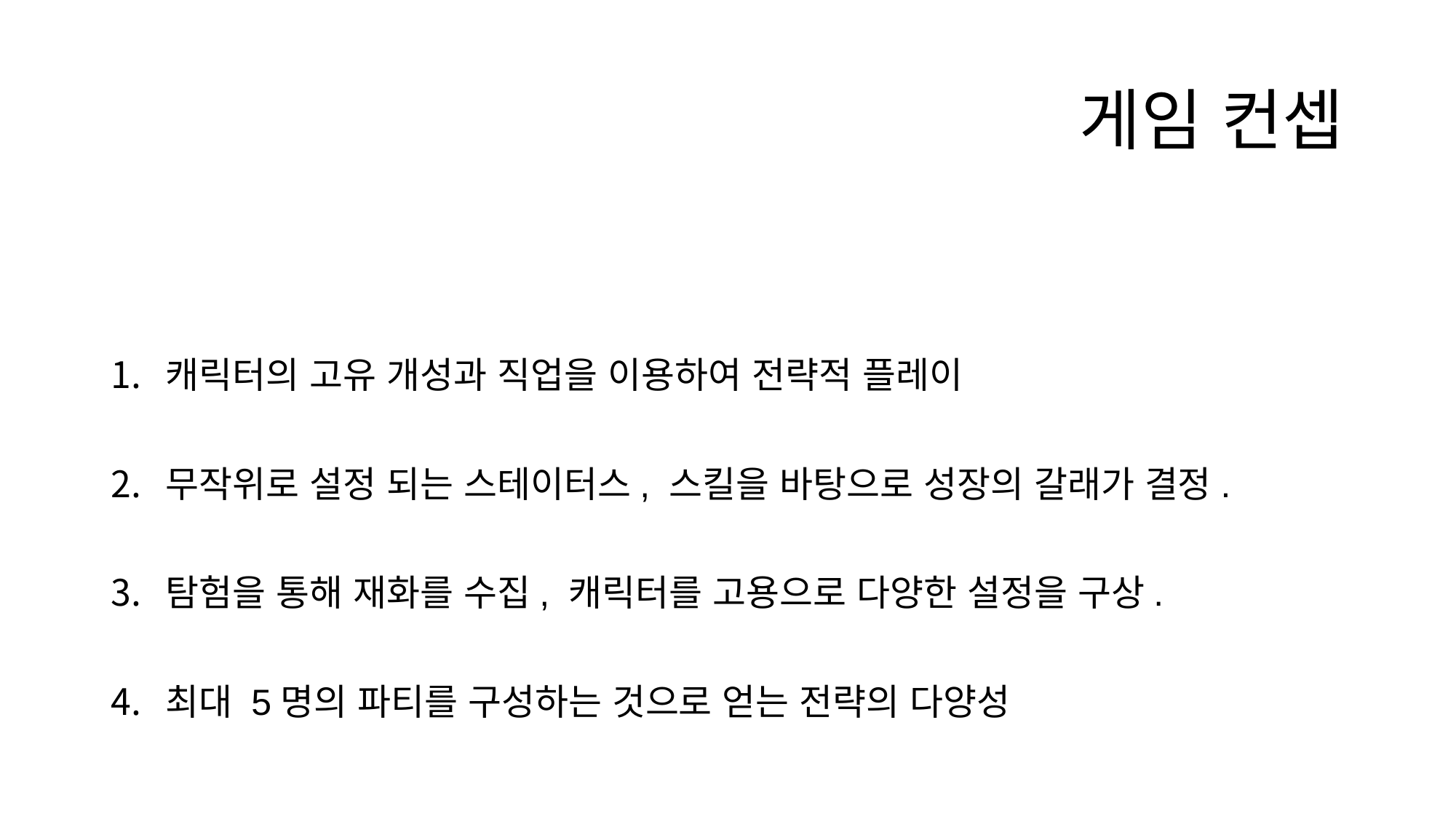

# 게임 컨셉

캐릭터의 고유 개성과 직업을 이용하여 전략적 플레이

무작위로 설정 되는 스테이터스, 스킬을 바탕으로 성장의 갈래가 결정.

탐험을 통해 재화를 수집, 캐릭터를 고용으로 다양한 설정을 구상.

최대 5명의 파티를 구성하는 것으로 얻는 전략의 다양성